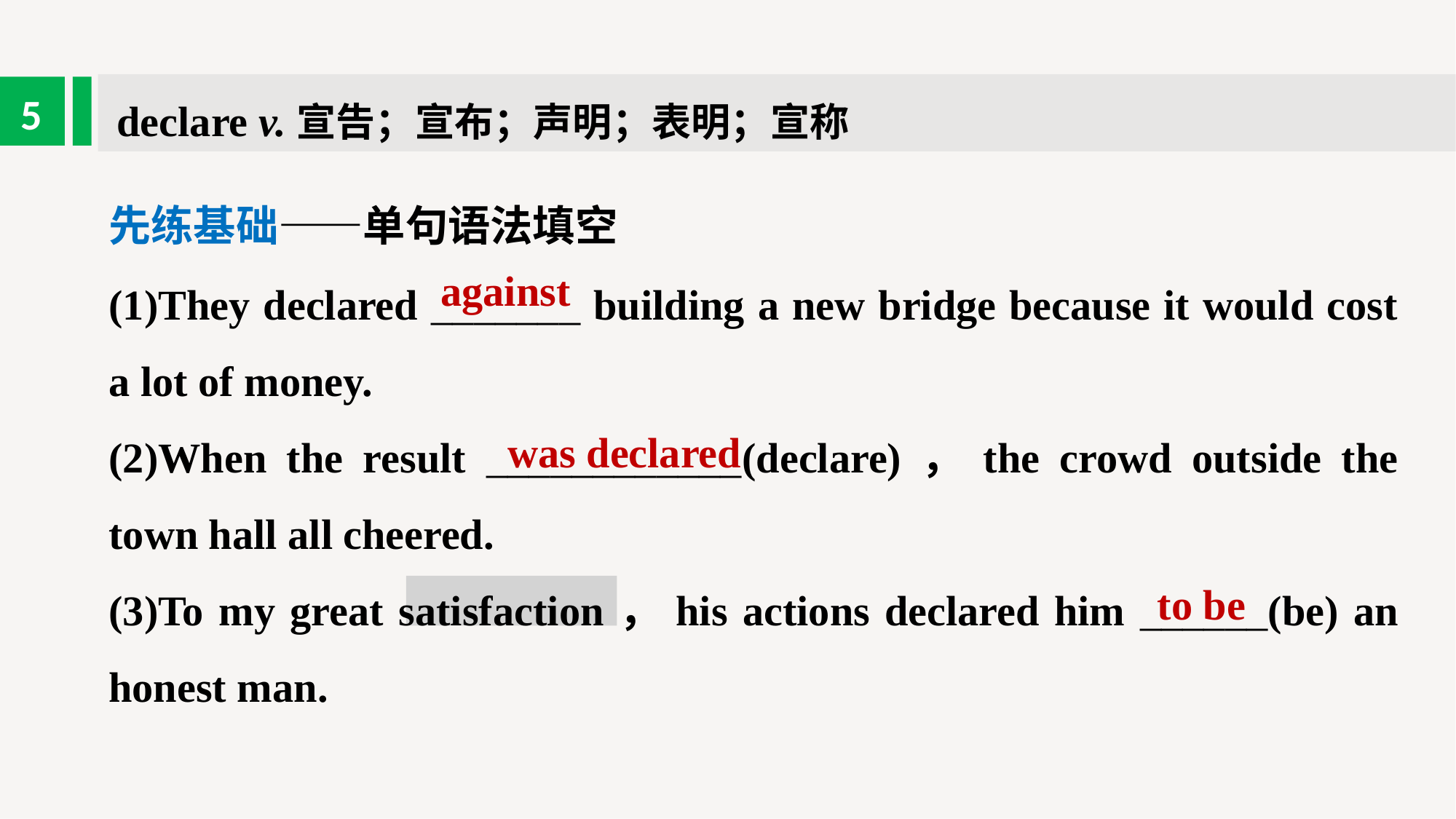

declare v.宣告；宣布；声明；表明；宣称

5
先练基础——单句语法填空
(1)They declared _______ building a new bridge because it would cost a lot of money.
(2)When the result ____________(declare)，the crowd outside the town hall all cheered.
(3)To my great satisfaction，his actions declared him ______(be) an honest man.
against
was declared
to be